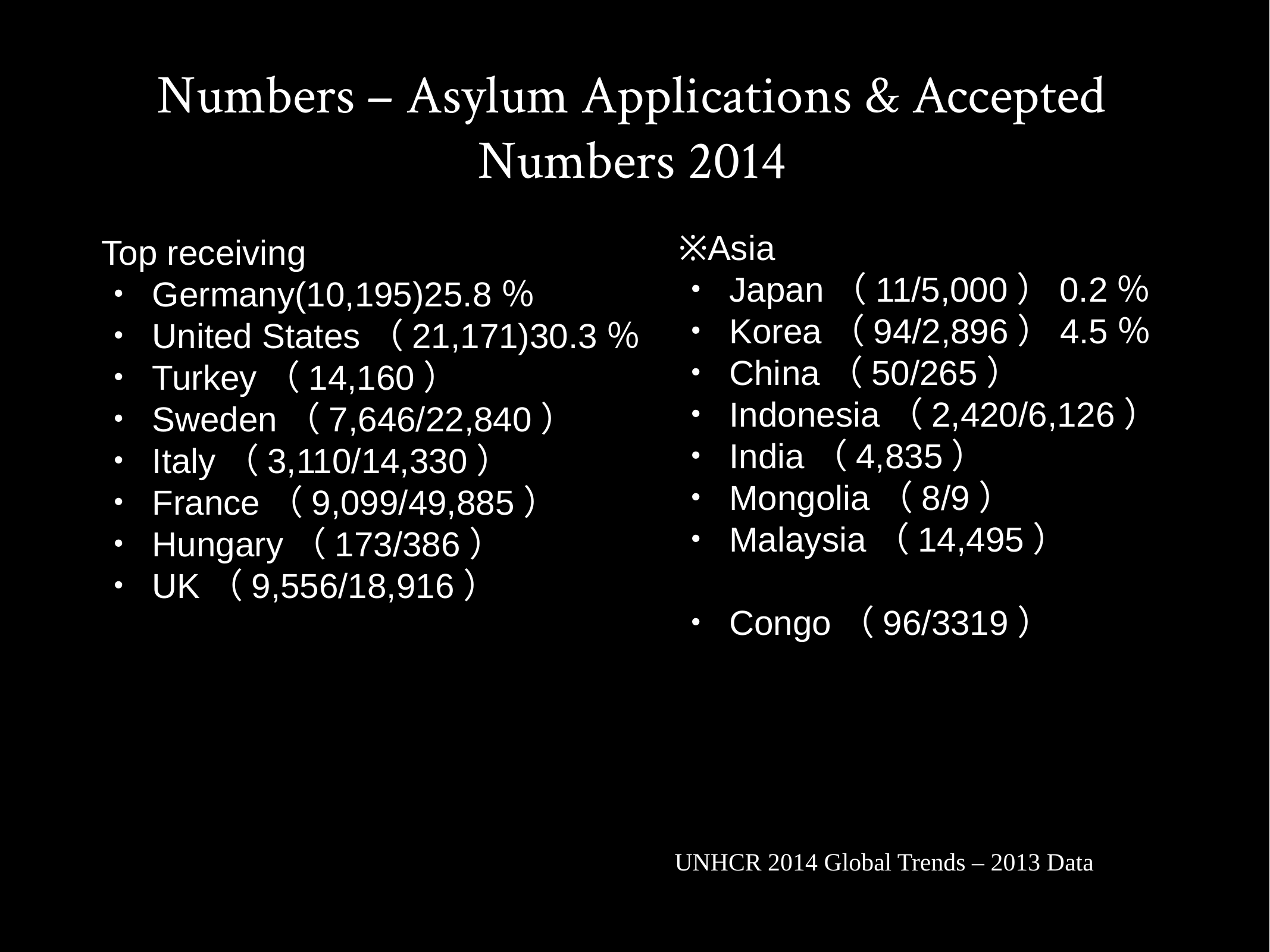

# Numbers – Asylum Applications & Accepted Numbers 2014
※Asia
・ Japan（11/5,000）0.2％
・ Korea（94/2,896）4.5％
・ China（50/265）
・ Indonesia（2,420/6,126）
・ India（4,835）
・ Mongolia（8/9）
・ Malaysia（14,495）

・ Congo（96/3319）
Top receiving
・ Germany(10,195)25.8％
・ United States（21,171)30.3％
・ Turkey（14,160）
・ Sweden（7,646/22,840）
・ Italy（3,110/14,330）
・ France（9,099/49,885）
・ Hungary（173/386）
・ UK（9,556/18,916）
UNHCR 2014 Global Trends – 2013 Data